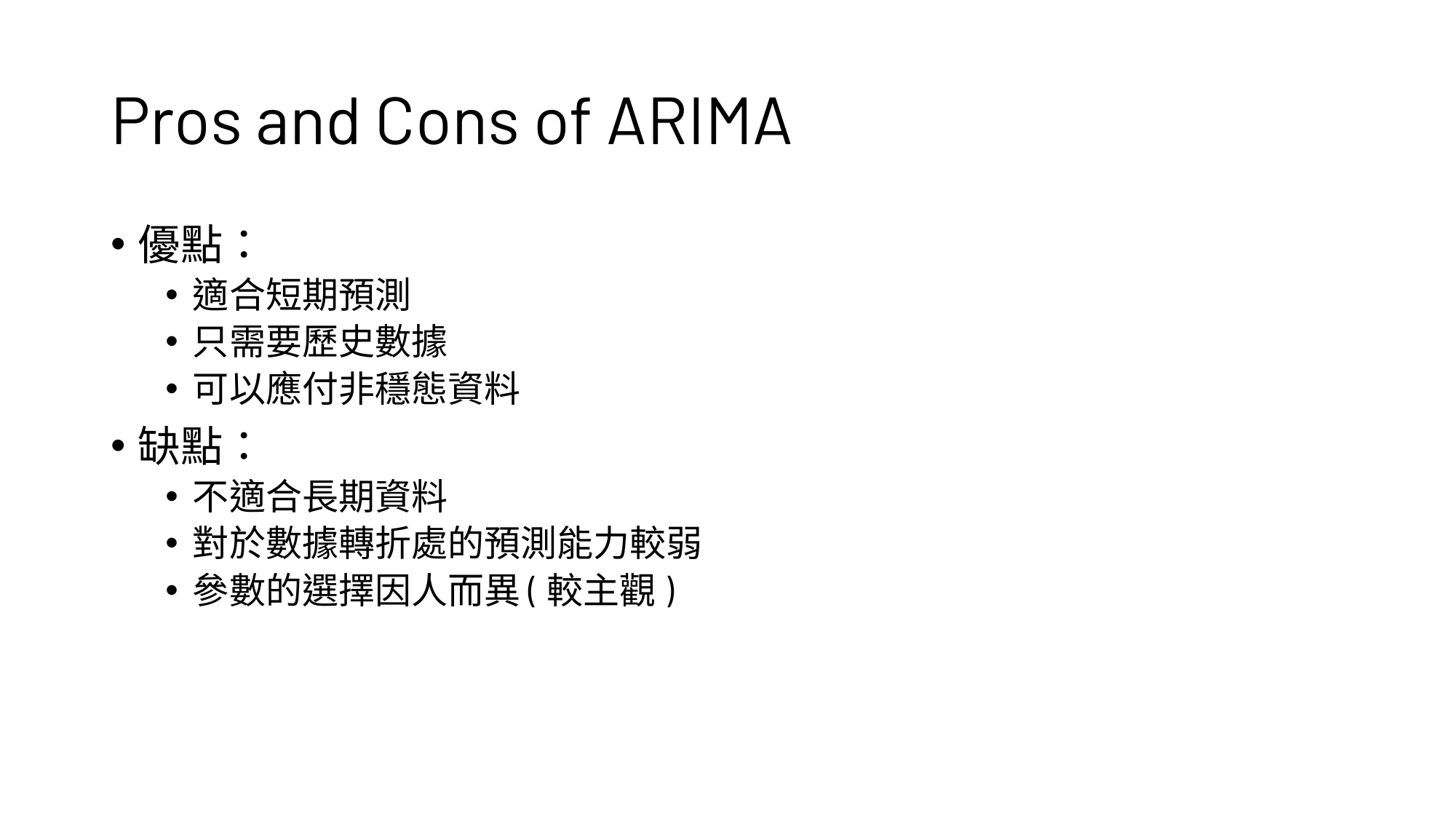

# Pros and Cons of ARIMA
優點：
適合短期預測
只需要歷史數據
可以應付非穩態資料
缺點：
不適合長期資料
對於數據轉折處的預測能力較弱
參數的選擇因人而異(較主觀)